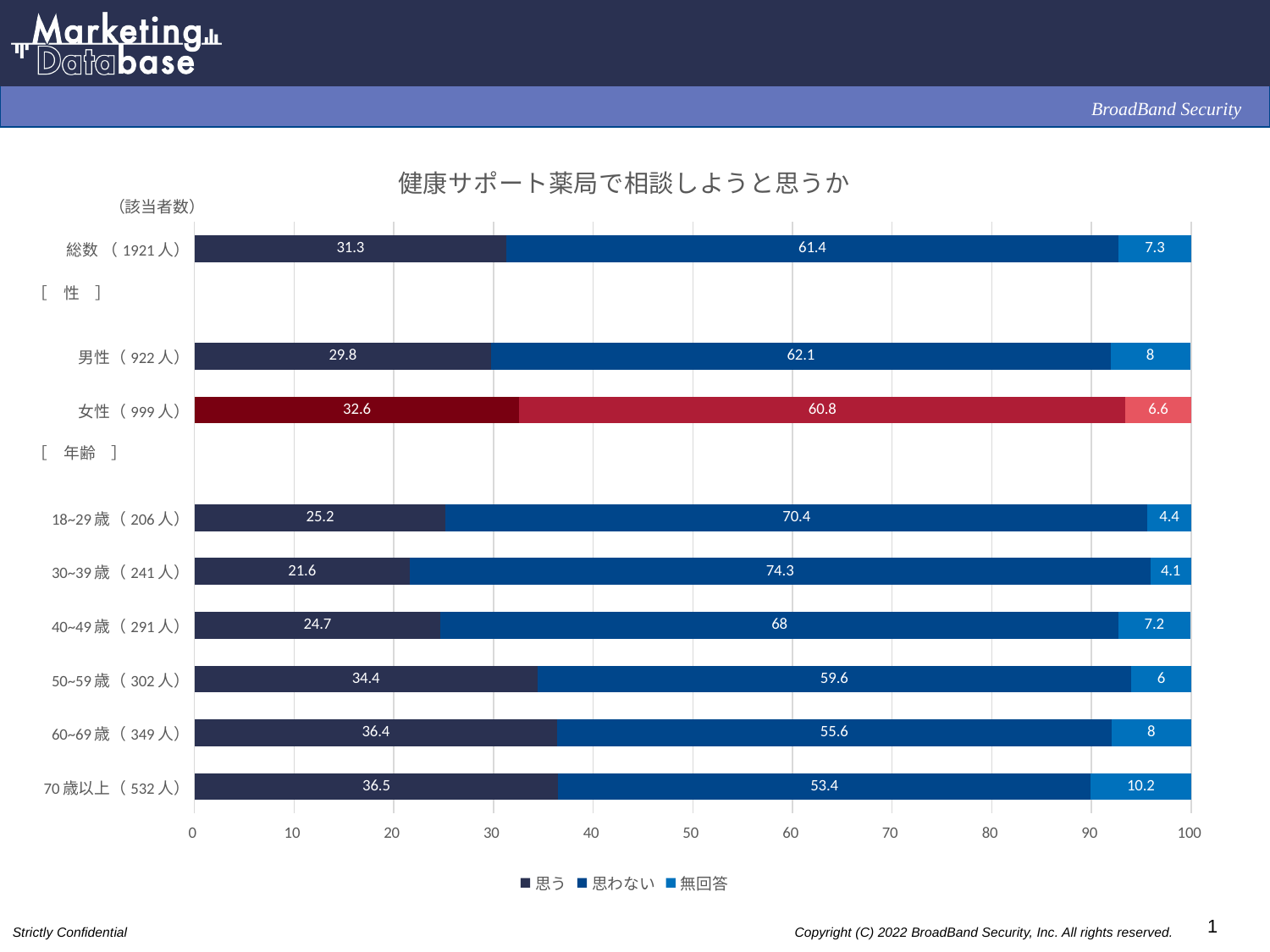

### Chart: 健康サポート薬局で相談しようと思うか

| Category | 思う | 思わない | 無回答 |
|---|---|---|---|
| 総数 （1921人） | 31.3 | 61.4 | 7.3 |
|  | None | None | None |
| 男性（922人） | 29.8 | 62.1 | 8.0 |
| 女性（999人） | 32.6 | 60.8 | 6.6 |
|  | None | None | None |
| 18~29歳（206人） | 25.2 | 70.4 | 4.4 |
| 30~39歳（241人） | 21.6 | 74.3 | 4.1 |
| 40~49歳（291人） | 24.7 | 68.0 | 7.2 |
| 50~59歳（302人） | 34.4 | 59.6 | 6.0 |
| 60~69歳（349人） | 36.4 | 55.6 | 8.0 |
| 70歳以上（532人） | 36.5 | 53.4 | 10.2 |